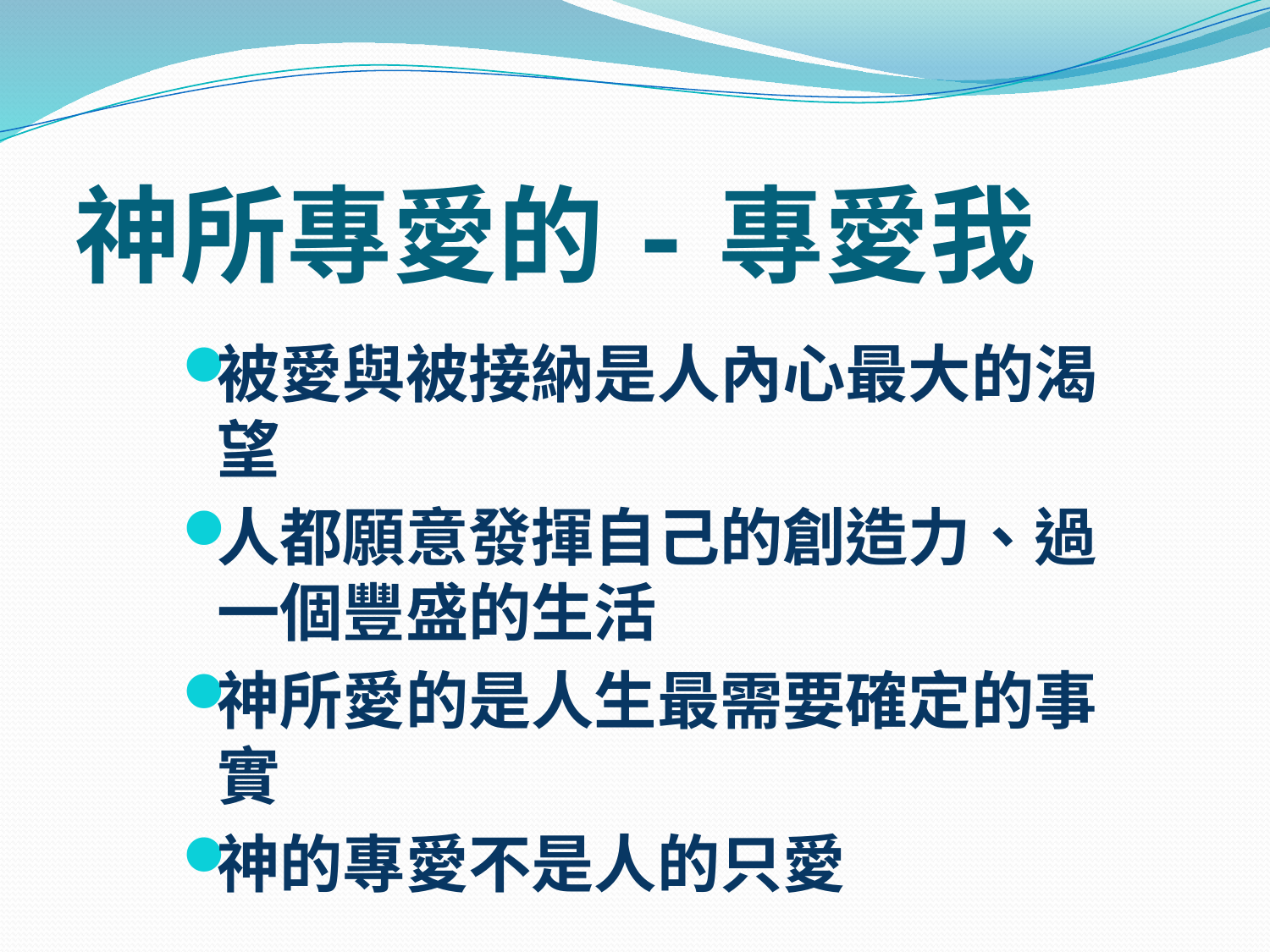

# 神所專愛的-專愛我
被愛與被接納是人內心最大的渴望
人都願意發揮自己的創造力、過一個豐盛的生活
神所愛的是人生最需要確定的事實
神的專愛不是人的只愛